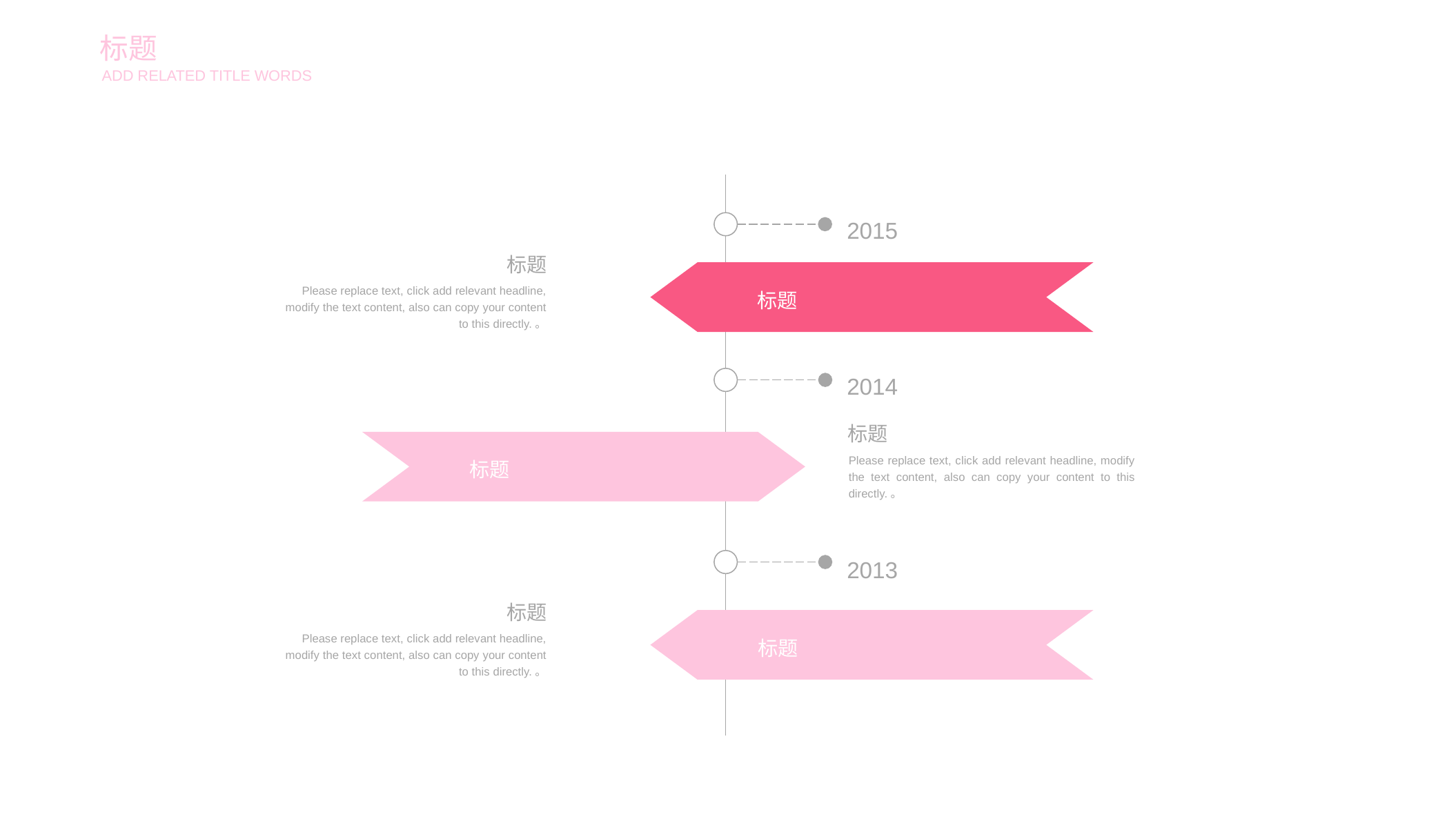

标题
ADD RELATED TITLE WORDS
2015

标题
Please replace text, click add relevant headline, modify the text content, also can copy your content to this directly.。

标题
2014

标题
Please replace text, click add relevant headline, modify the text content, also can copy your content to this directly.。

标题
2013

标题
Please replace text, click add relevant headline, modify the text content, also can copy your content to this directly.。

标题